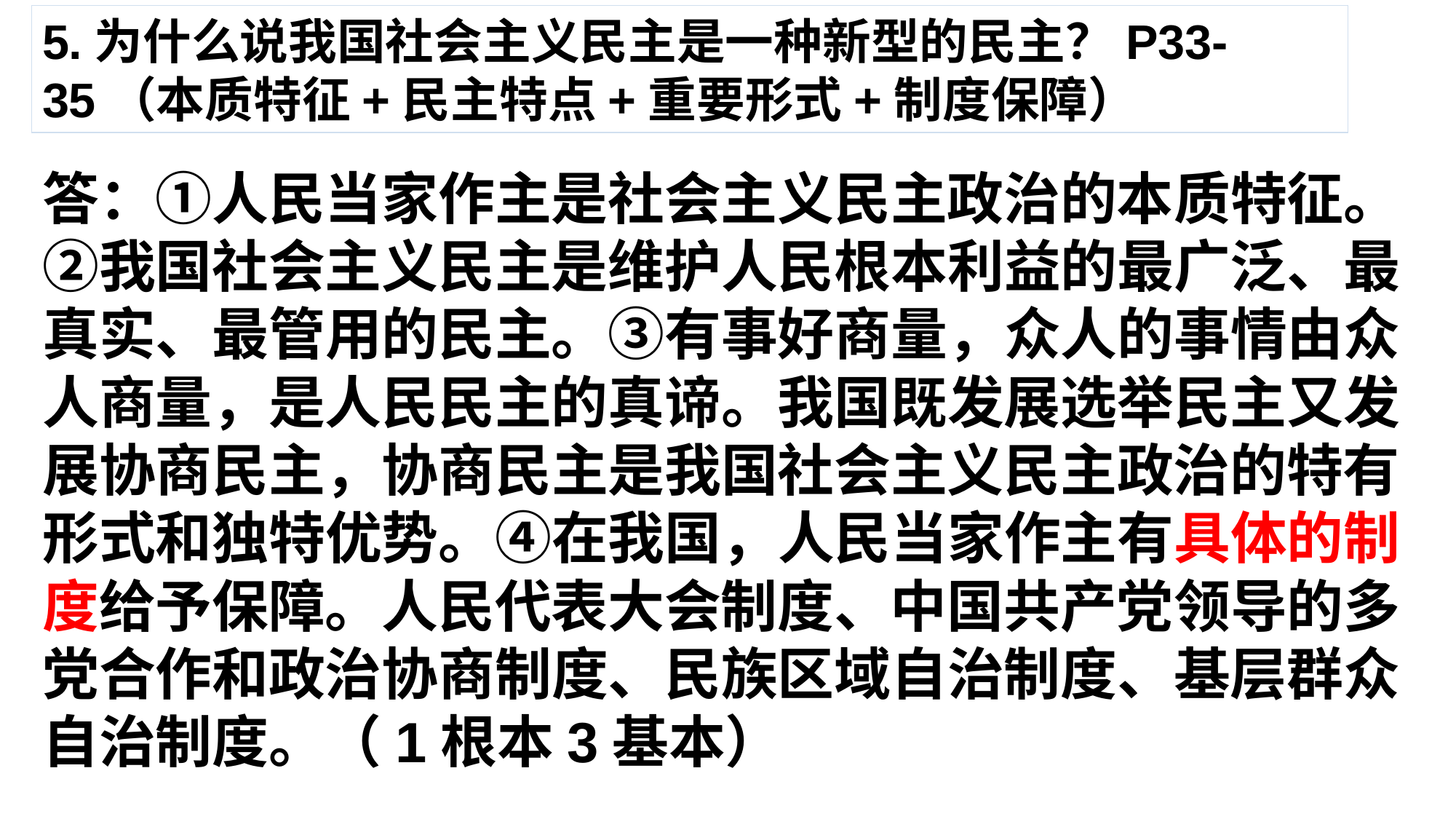

5.为什么说我国社会主义民主是一种新型的民主？P33-35（本质特征+民主特点+重要形式+制度保障）
答：①人民当家作主是社会主义民主政治的本质特征。②我国社会主义民主是维护人民根本利益的最广泛、最真实、最管用的民主。③有事好商量，众人的事情由众人商量，是人民民主的真谛。我国既发展选举民主又发展协商民主，协商民主是我国社会主义民主政治的特有形式和独特优势。④在我国，人民当家作主有具体的制度给予保障。人民代表大会制度、中国共产党领导的多党合作和政治协商制度、民族区域自治制度、基层群众自治制度。（1根本3基本）